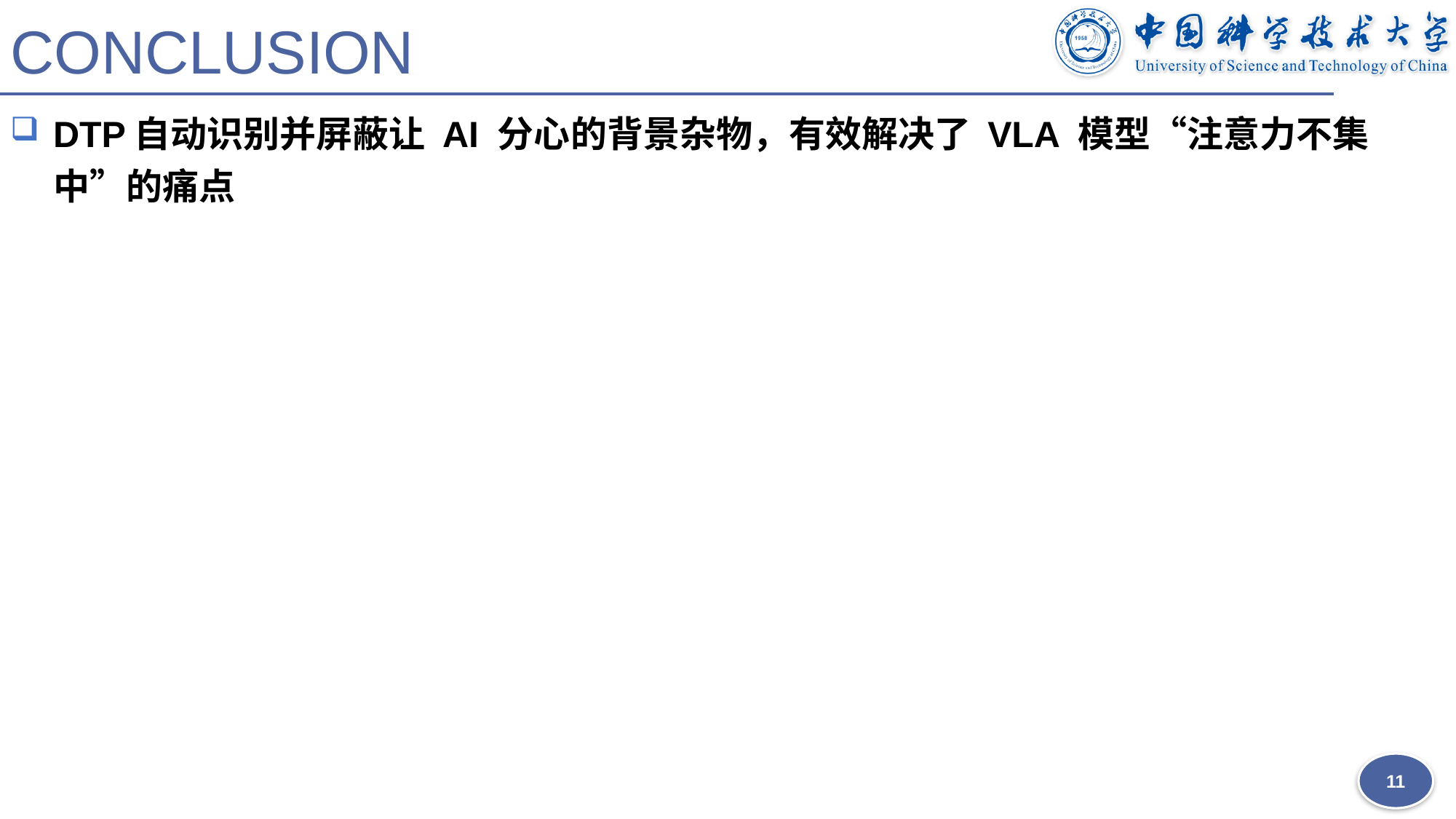

# CONCLUSION
DTP自动识别并屏蔽让 AI 分心的背景杂物，有效解决了 VLA 模型“注意力不集中”的痛点